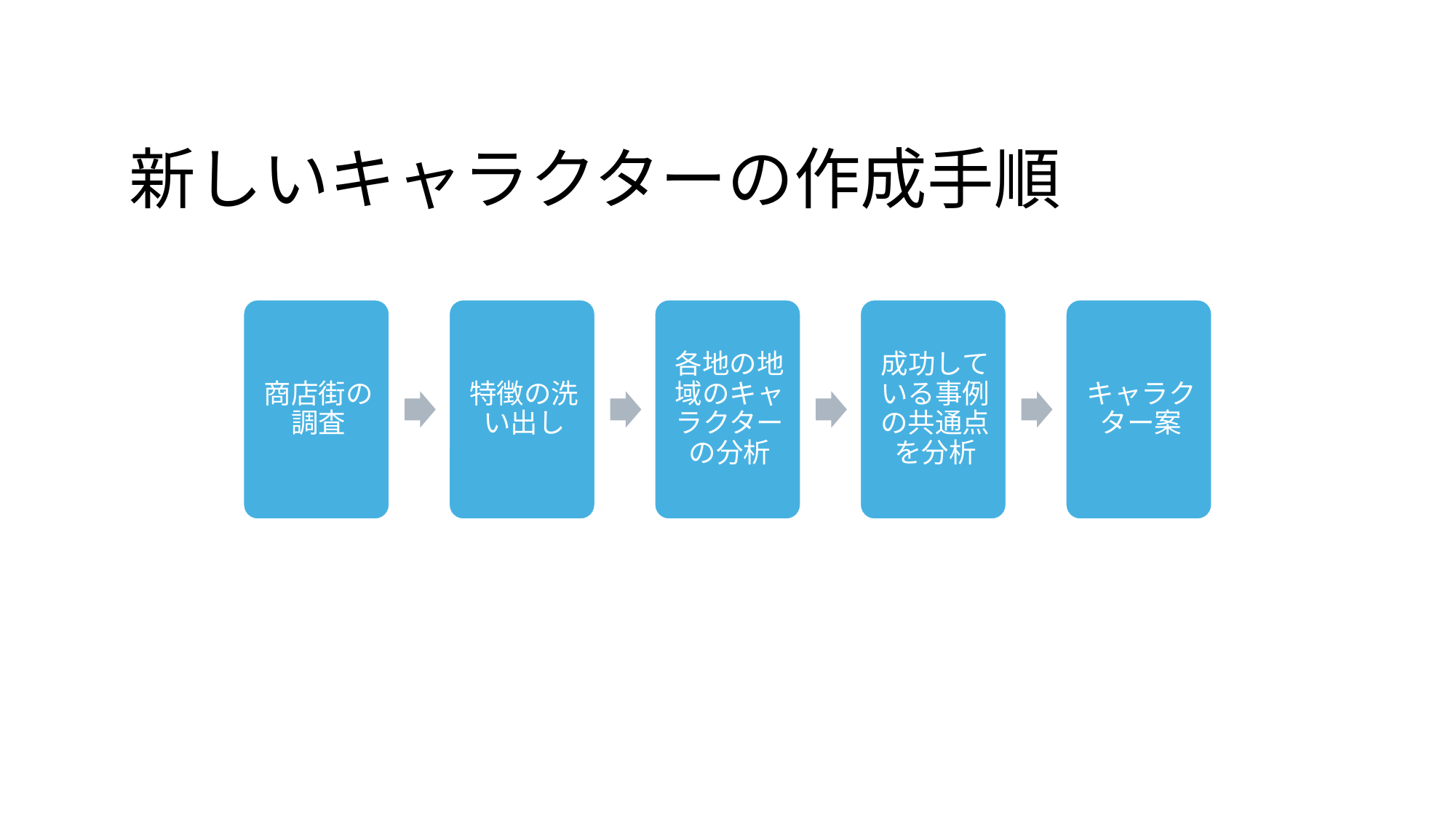

商店街の調査

特徴の洗い出し

各地の地域のキャラクターの分析

成功している事例の共通点を分析

キャラクター案
# 新しいキャラクターの作成手順